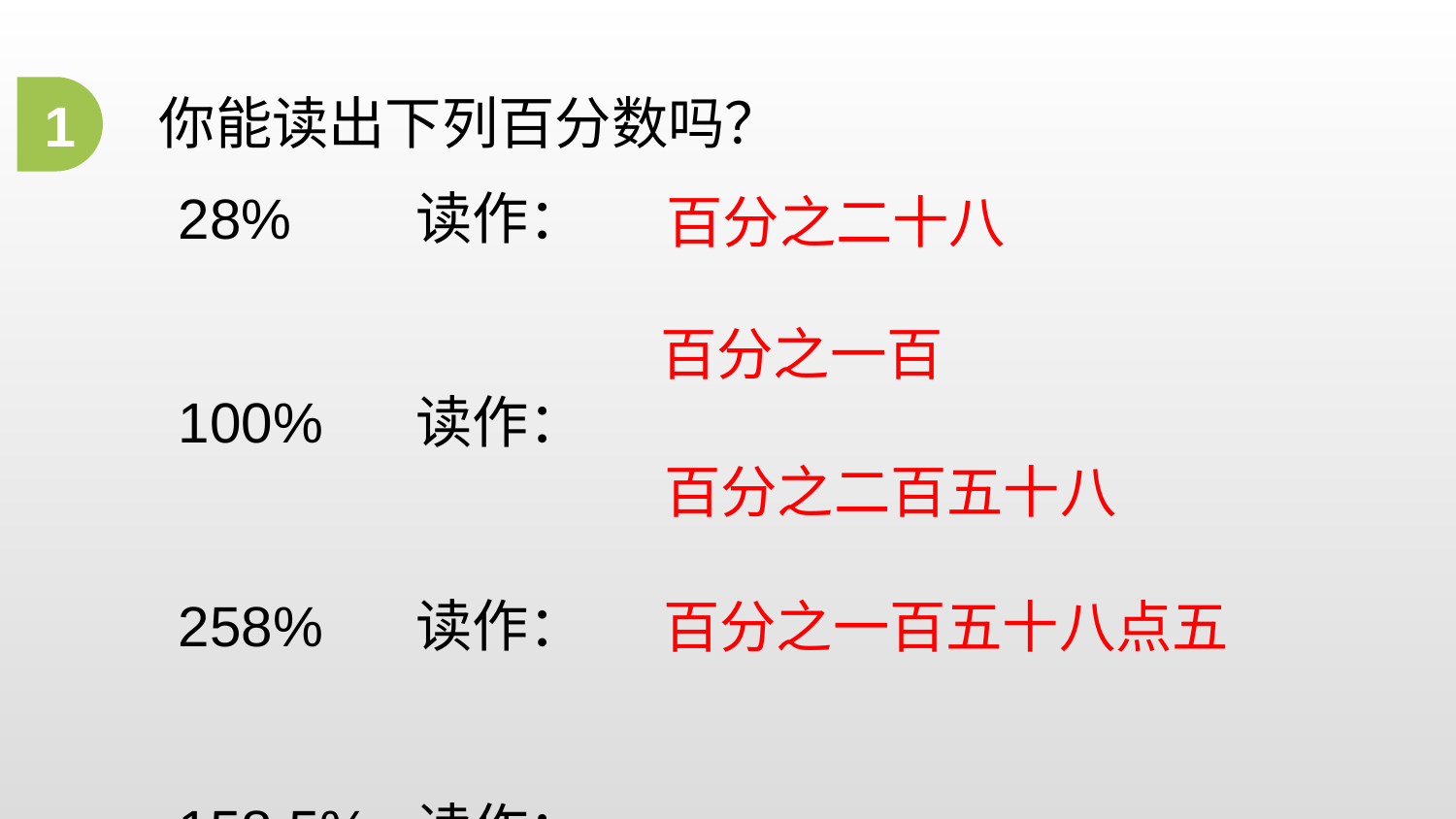

1
你能读出下列百分数吗？
28%       读作：

100%     读作：

258%     读作：

158.5%  读作：
 百分之二十八
百分之一百
百分之二百五十八
百分之一百五十八点五